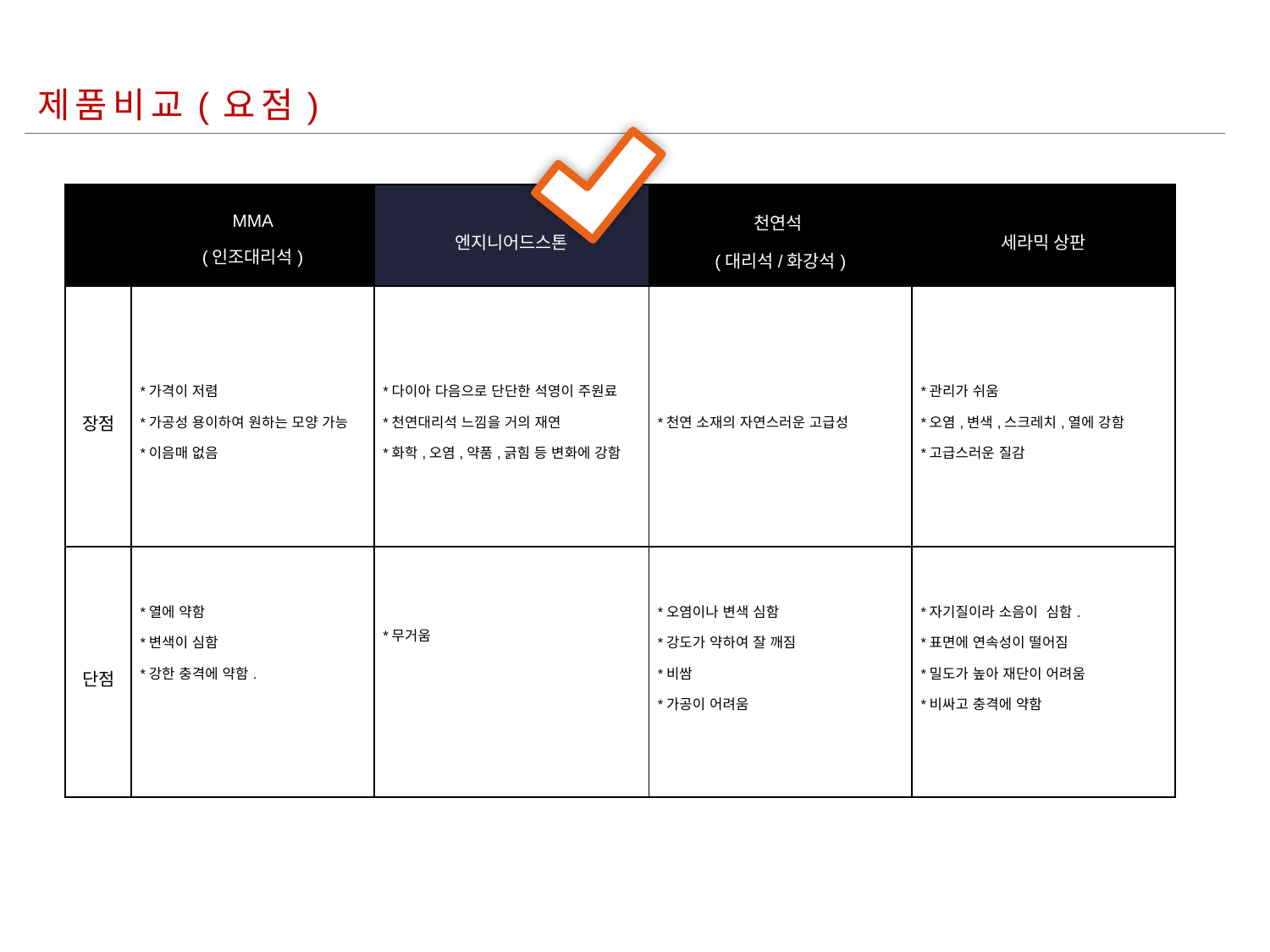

제품비교(요점)

|  | MMA (인조대리석) | 엔지니어드스톤 | 천연석 (대리석/화강석) | 세라믹 상판 |
| --- | --- | --- | --- | --- |
| 장점 | \*가격이 저렴 \*가공성 용이하여 원하는 모양 가능 \*이음매 없음 | \*다이아 다음으로 단단한 석영이 주원료 \*천연대리석 느낌을 거의 재연 \*화학,오염,약품,긁힘 등 변화에 강함 | \*천연 소재의 자연스러운 고급성 | \*관리가 쉬움 \*오염,변색,스크레치,열에 강함 \*고급스러운 질감 |
| 단점 | \*열에 약함 \*변색이 심함 \*강한 충격에 약함. | \*무거움 | \*오염이나 변색 심함 \*강도가 약하여 잘 깨짐 \*비쌈 \*가공이 어려움 | \*자기질이라 소음이 심함. \*표면에 연속성이 떨어짐 \*밀도가 높아 재단이 어려움 \*비싸고 충격에 약함 |